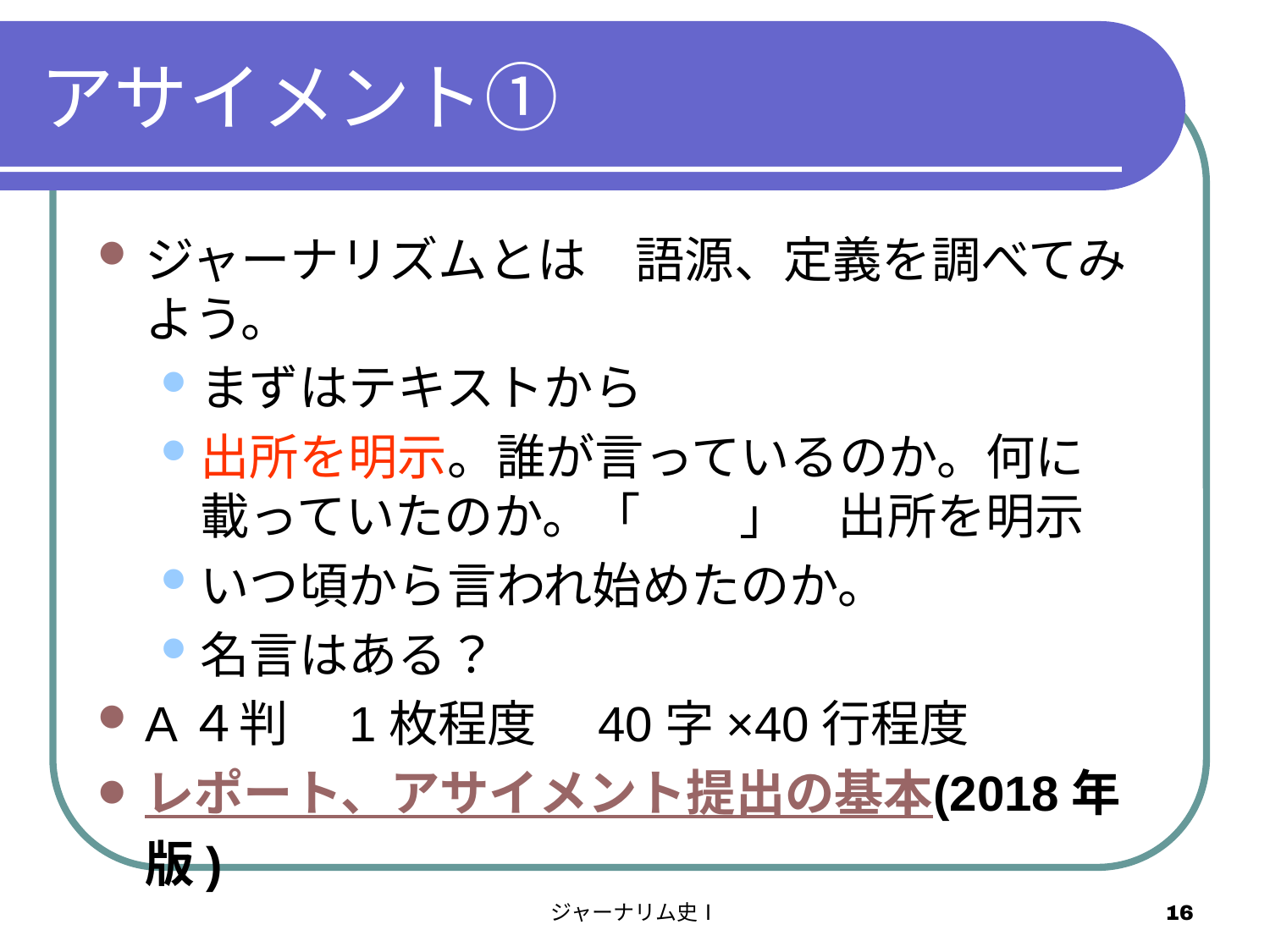

# アサイメント①
ジャーナリズムとは　語源、定義を調べてみよう。
まずはテキストから
出所を明示。誰が言っているのか。何に載っていたのか。「　　」　出所を明示
いつ頃から言われ始めたのか。
名言はある？
A４判　1枚程度　40字×40行程度
レポート、アサイメント提出の基本(2018年版)
ジャーナリム史Ⅰ
16